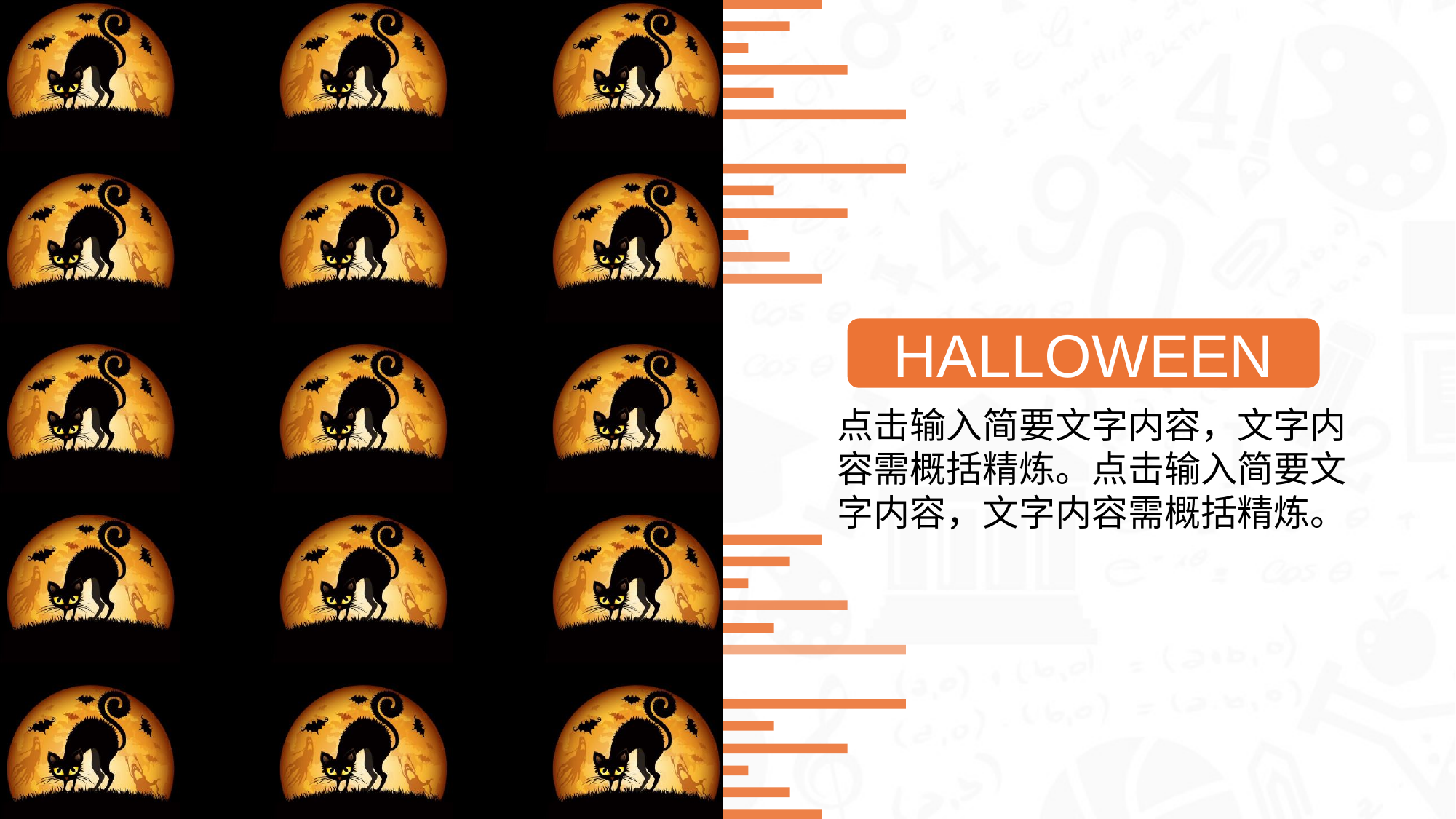

HALLOWEEN
点击输入简要文字内容，文字内容需概括精炼。点击输入简要文字内容，文字内容需概括精炼。